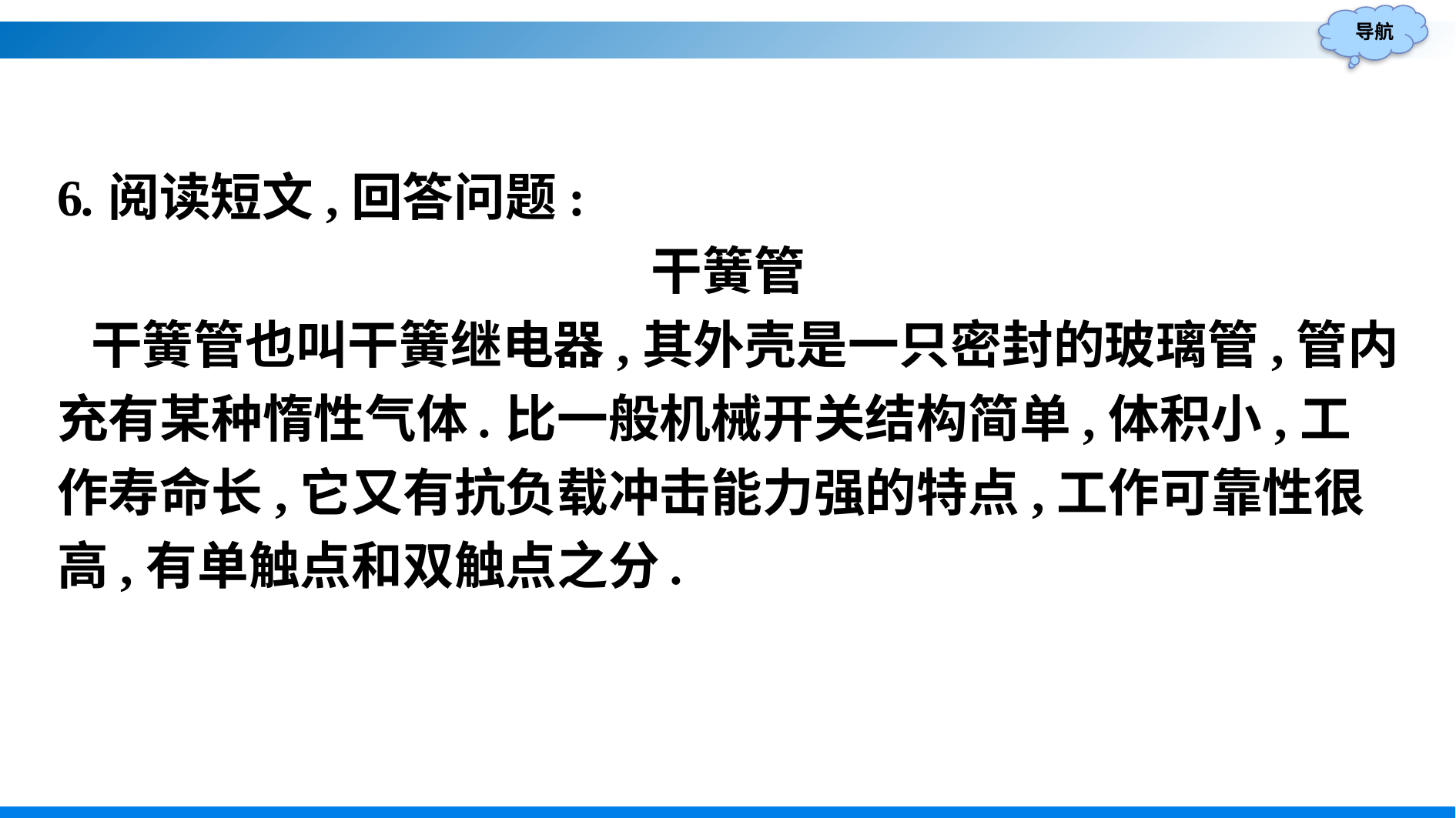

6.阅读短文,回答问题:
干簧管
干簧管也叫干簧继电器,其外壳是一只密封的玻璃管,管内充有某种惰性气体.比一般机械开关结构简单,体积小,工作寿命长,它又有抗负载冲击能力强的特点,工作可靠性很高,有单触点和双触点之分.